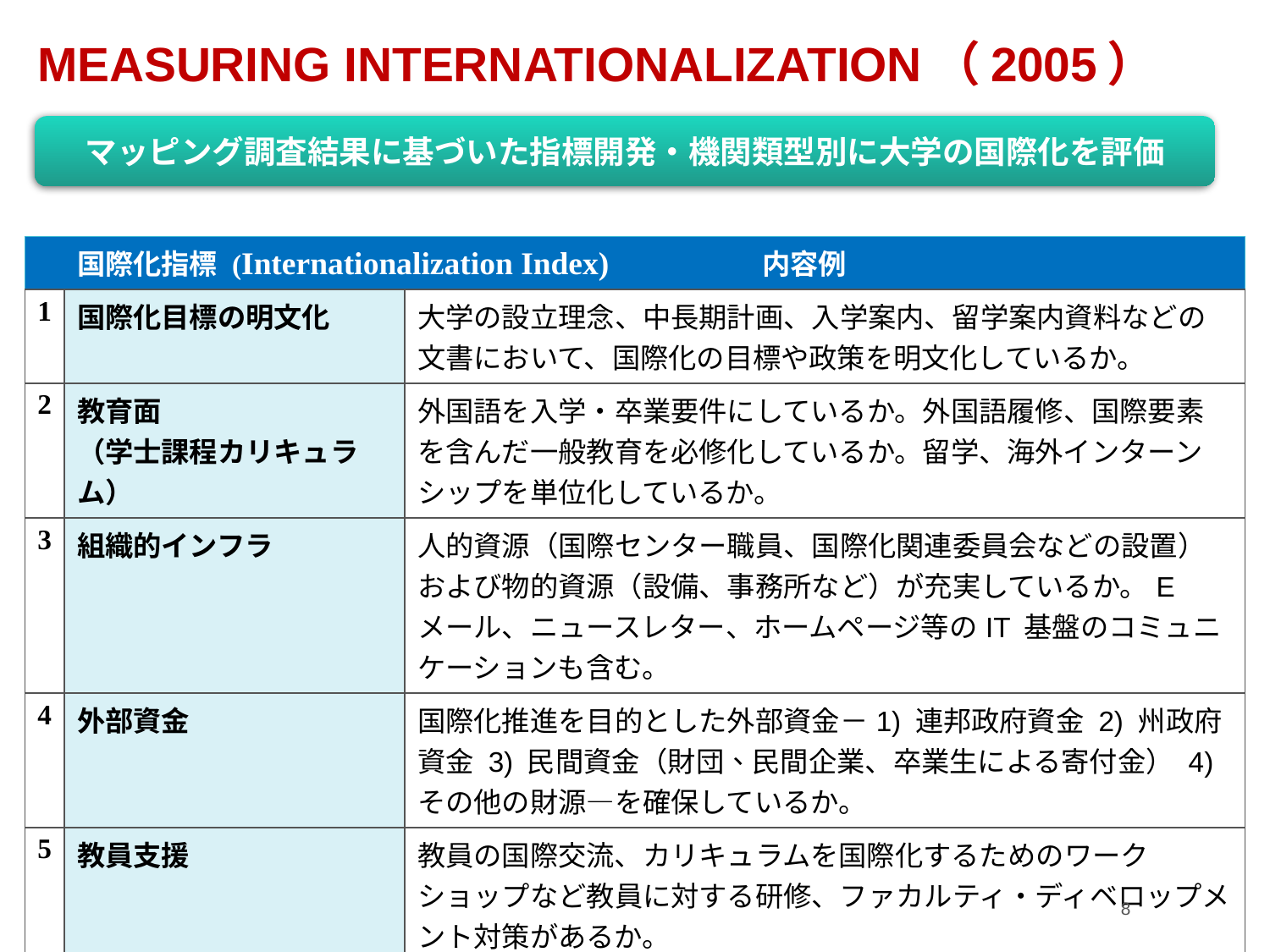

# Measuring Internationalization（2005）
マッピング調査結果に基づいた指標開発・機関類型別に大学の国際化を評価
|  | 国際化指標 (Internationalization Index) 内容例 |  |
| --- | --- | --- |
| 1 | 国際化目標の明文化 | 大学の設立理念、中長期計画、入学案内、留学案内資料などの文書において、国際化の目標や政策を明文化しているか。 |
| 2 | 教育面 （学士課程カリキュラム） | 外国語を入学・卒業要件にしているか。外国語履修、国際要素を含んだ一般教育を必修化しているか。留学、海外インターンシップを単位化しているか。 |
| 3 | 組織的インフラ | 人的資源（国際センター職員、国際化関連委員会などの設置）および物的資源（設備、事務所など）が充実しているか。E メール、ニュースレター、ホームページ等のIT 基盤のコミュニケーションも含む。 |
| 4 | 外部資金 | 国際化推進を目的とした外部資金－1) 連邦政府資金 2) 州政府資金 3) 民間資金（財団、民間企業、卒業生による寄付金） 4) その他の財源―を確保しているか。 |
| 5 | 教員支援 | 教員の国際交流、カリキュラムを国際化するためのワークショップなど教員に対する研修、ファカルティ・ディベロップメント対策があるか。 |
| 6 | 海外留学生と 学生プログラム | 大学内外の学生向け国際活動、海外留学生の在籍数、留学生受け入れ対策はどうか。 |
8